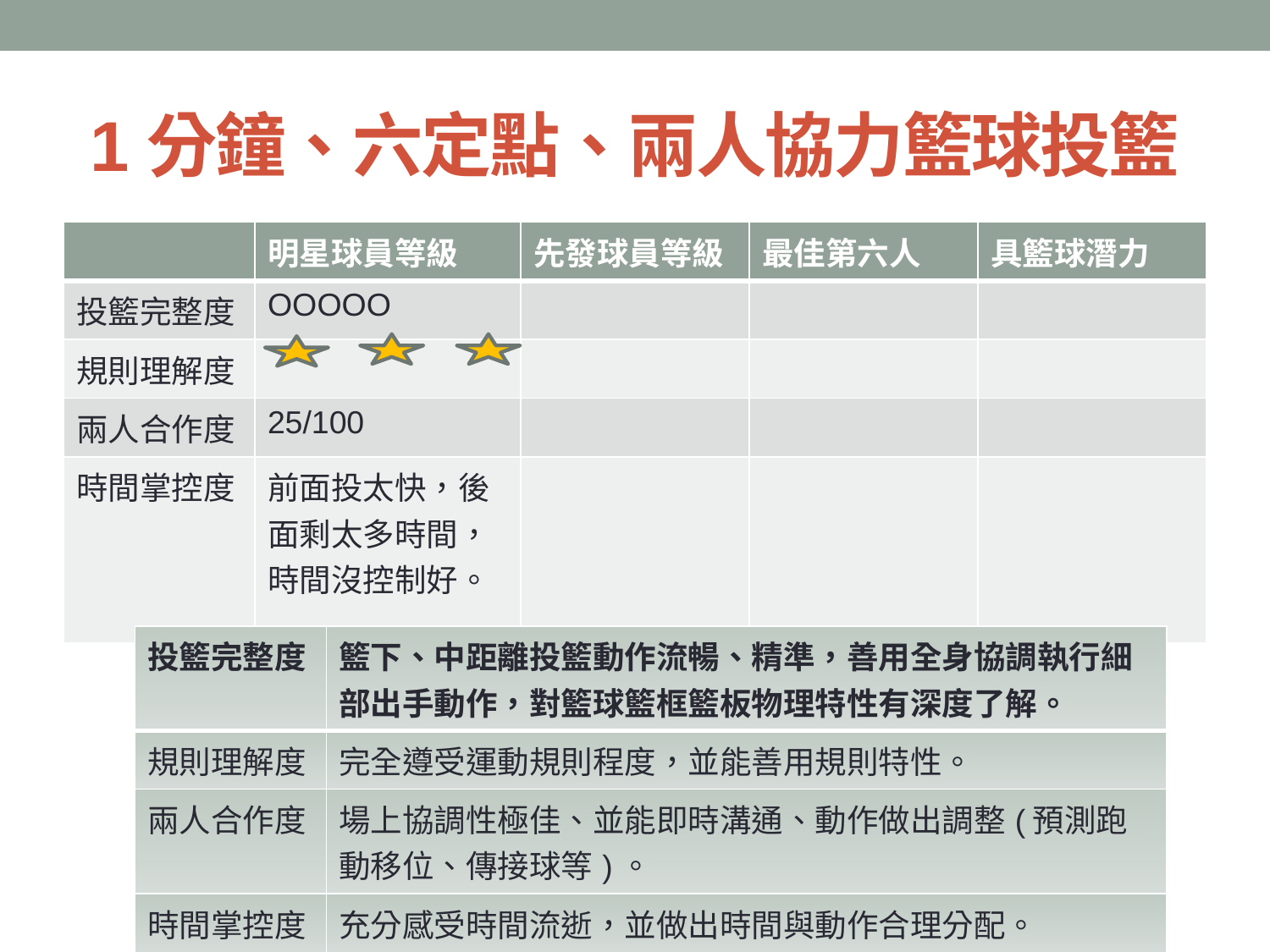

# 1分鐘、六定點、兩人協力籃球投籃
|  | 明星球員等級 | 先發球員等級 | 最佳第六人 | 具籃球潛力 |
| --- | --- | --- | --- | --- |
| 投籃完整度 | OOOOO |  |  |  |
| 規則理解度 |  |  |  |  |
| 兩人合作度 | 25/100 |  |  |  |
| 時間掌控度 | 前面投太快，後面剩太多時間，時間沒控制好。 |  |  |  |

| 投籃完整度 | 籃下、中距離投籃動作流暢、精準，善用全身協調執行細部出手動作，對籃球籃框籃板物理特性有深度了解。 |
| --- | --- |
| 規則理解度 | 完全遵受運動規則程度，並能善用規則特性。 |
| 兩人合作度 | 場上協調性極佳、並能即時溝通、動作做出調整(預測跑動移位、傳接球等)。 |
| 時間掌控度 | 充分感受時間流逝，並做出時間與動作合理分配。 |